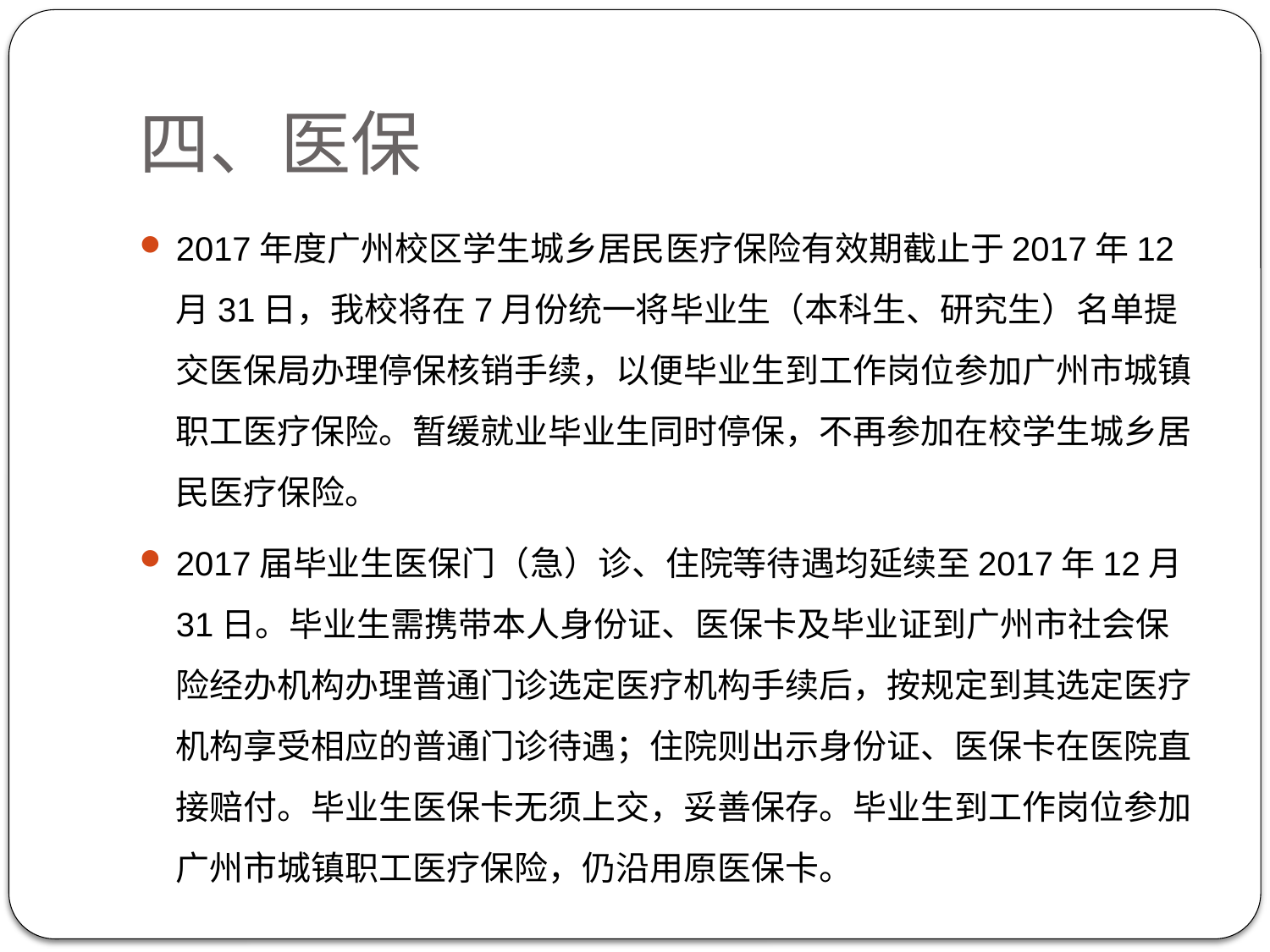

# 四、医保
2017年度广州校区学生城乡居民医疗保险有效期截止于2017年12月31日，我校将在7月份统一将毕业生（本科生、研究生）名单提交医保局办理停保核销手续，以便毕业生到工作岗位参加广州市城镇职工医疗保险。暂缓就业毕业生同时停保，不再参加在校学生城乡居民医疗保险。
2017届毕业生医保门（急）诊、住院等待遇均延续至2017年12月31日。毕业生需携带本人身份证、医保卡及毕业证到广州市社会保险经办机构办理普通门诊选定医疗机构手续后，按规定到其选定医疗机构享受相应的普通门诊待遇；住院则出示身份证、医保卡在医院直接赔付。毕业生医保卡无须上交，妥善保存。毕业生到工作岗位参加广州市城镇职工医疗保险，仍沿用原医保卡。